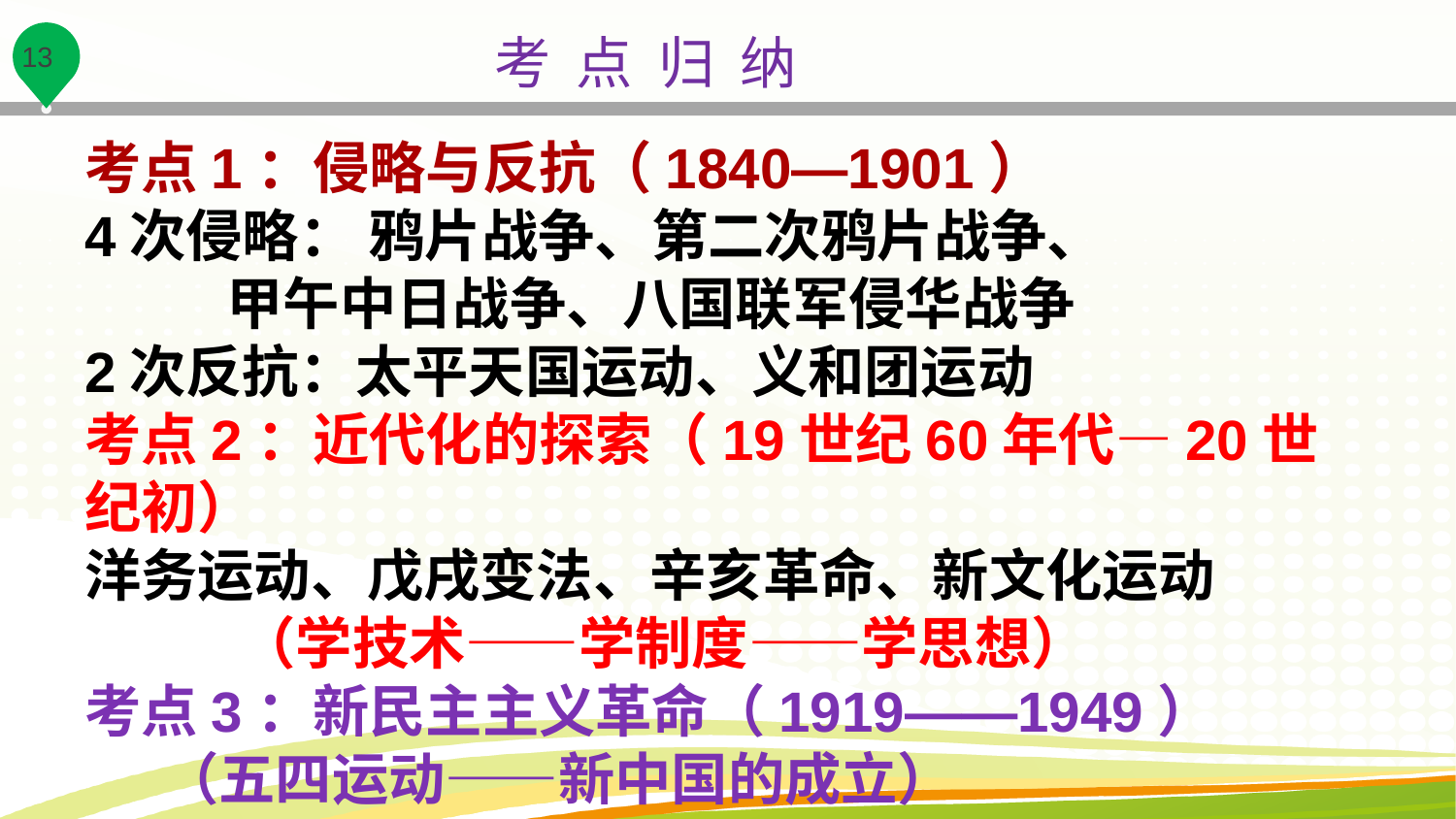

考  点  归  纳
考点1：侵略与反抗（1840—1901）
4次侵略： 鸦片战争、第二次鸦片战争、
          甲午中日战争、八国联军侵华战争
2次反抗：太平天国运动、义和团运动
考点2：近代化的探索（19世纪60年代—20世纪初）
洋务运动、戊戌变法、辛亥革命、新文化运动
           （学技术——学制度——学思想）
考点3：新民主主义革命（1919——1949）
     （五四运动——新中国的成立）